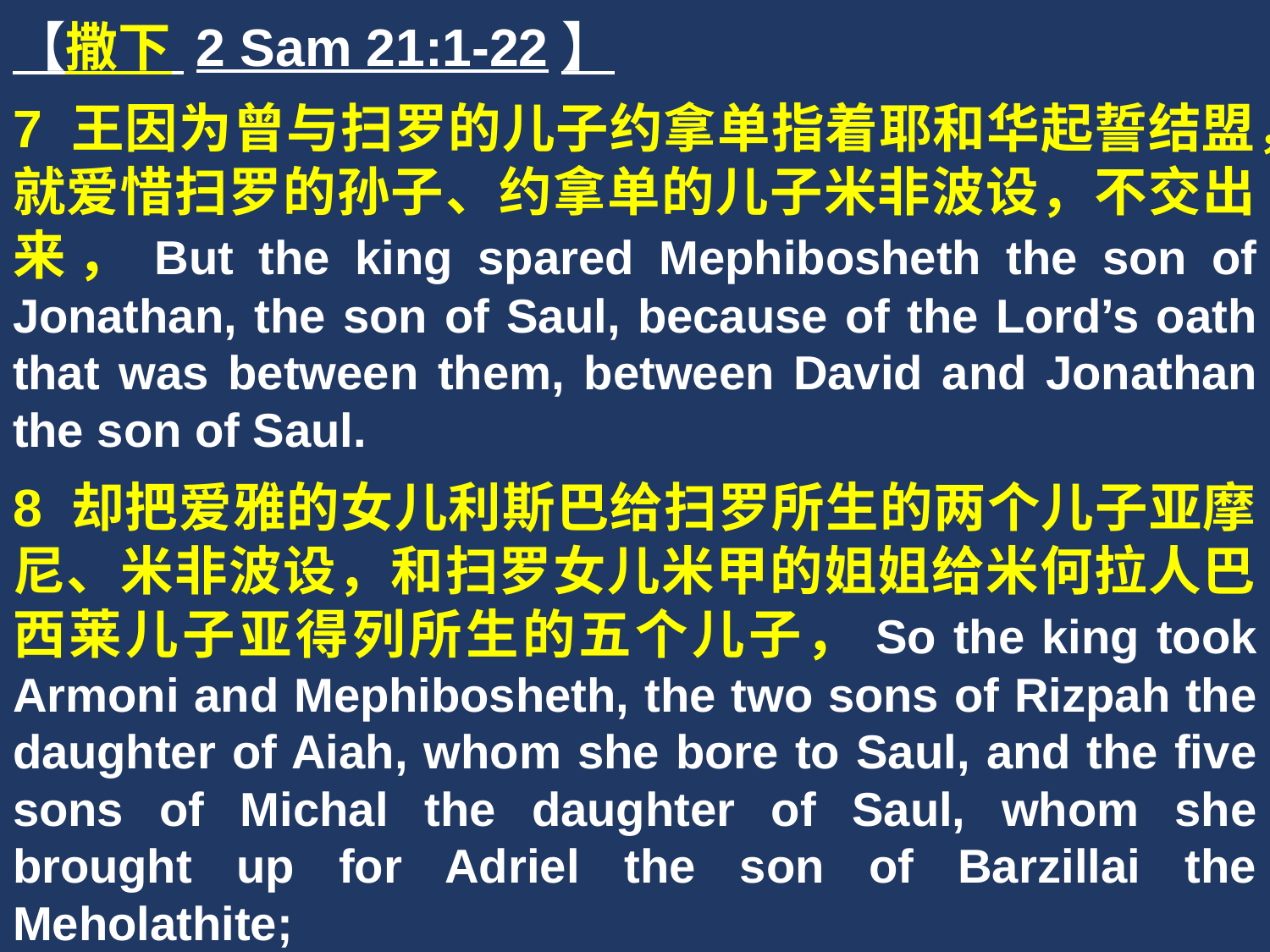

【撒下 2 Sam 21:1-22】
7 王因为曾与扫罗的儿子约拿单指着耶和华起誓结盟，就爱惜扫罗的孙子、约拿单的儿子米非波设，不交出来，But the king spared Mephibosheth the son of Jonathan, the son of Saul, because of the Lord’s oath that was between them, between David and Jonathan the son of Saul.
8 却把爱雅的女儿利斯巴给扫罗所生的两个儿子亚摩尼、米非波设，和扫罗女儿米甲的姐姐给米何拉人巴西莱儿子亚得列所生的五个儿子，So the king took Armoni and Mephibosheth, the two sons of Rizpah the daughter of Aiah, whom she bore to Saul, and the five sons of Michal the daughter of Saul, whom she brought up for Adriel the son of Barzillai the Meholathite;